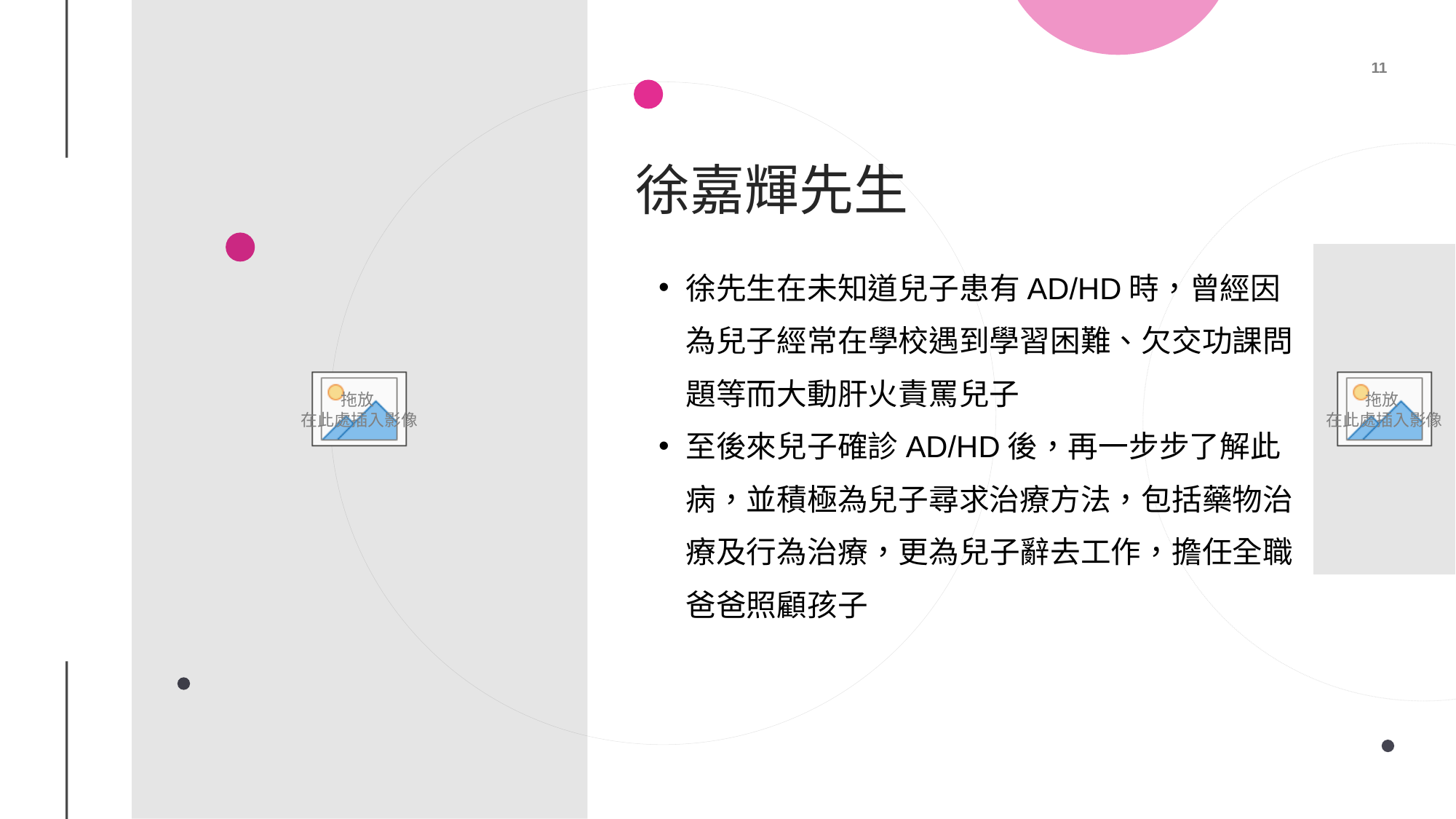

# 徐嘉輝先生
徐先生在未知道兒子患有AD/HD時，曾經因為兒子經常在學校遇到學習困難、欠交功課問題等而大動肝火責罵兒子
至後來兒子確診AD/HD後，再一步步了解此病，並積極為兒子尋求治療方法，包括藥物治療及行為治療，更為兒子辭去工作，擔任全職爸爸照顧孩子